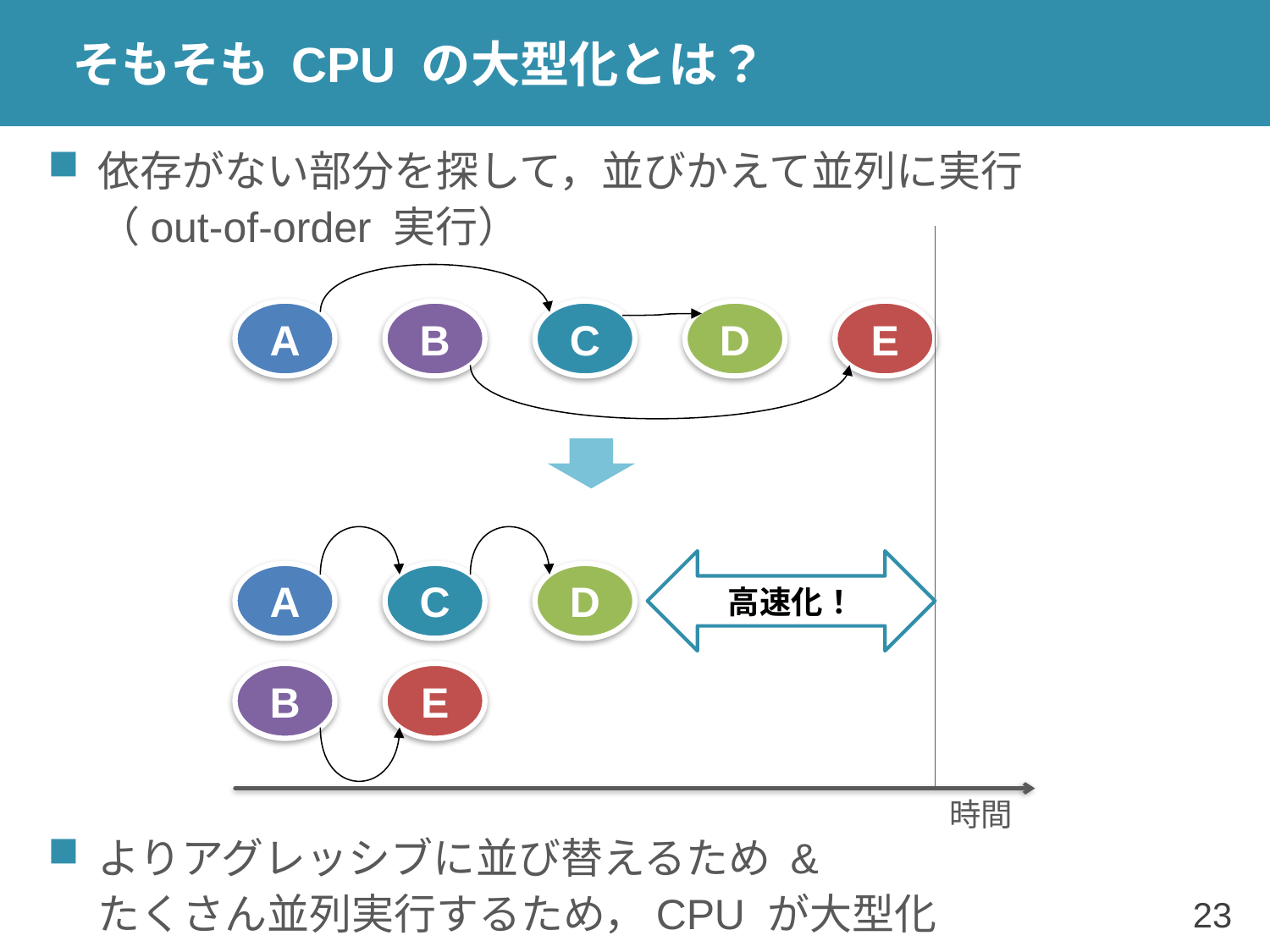

# そもそも CPU の大型化とは？
依存がない部分を探して，並びかえて並列に実行
（out-of-order 実行）
B
C
D
E
A

高速化！
A
C
D
B
E
時間
よりアグレッシブに並び替えるため &
たくさん並列実行するため，CPU が大型化